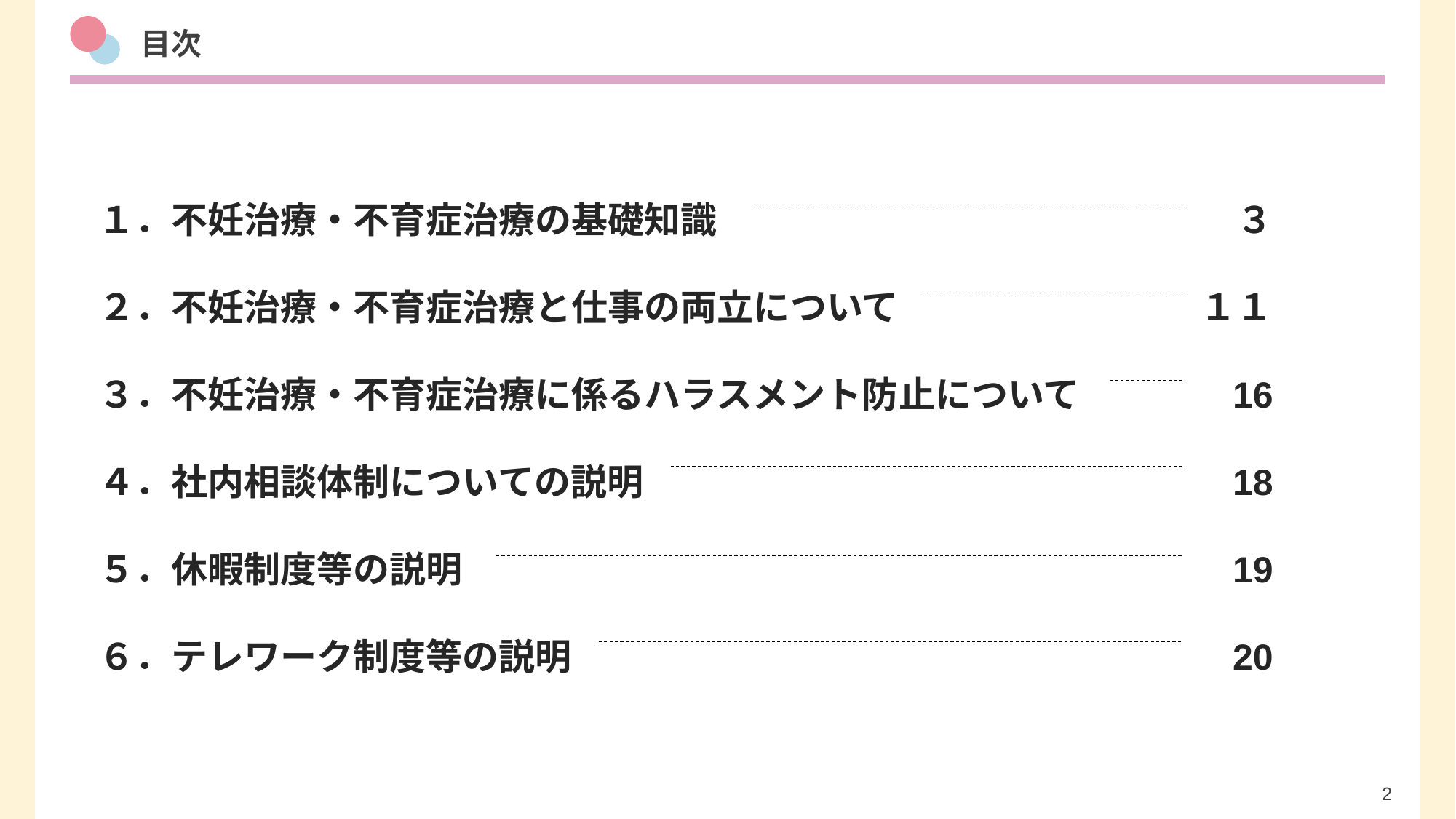

目次
１．不妊治療・不育症治療の基礎知識
２．不妊治療・不育症治療と仕事の両立について
３．不妊治療・不育症治療に係るハラスメント防止について
４．社内相談体制についての説明
５．休暇制度等の説明
６．テレワーク制度等の説明
３
１１
16
18
19
20